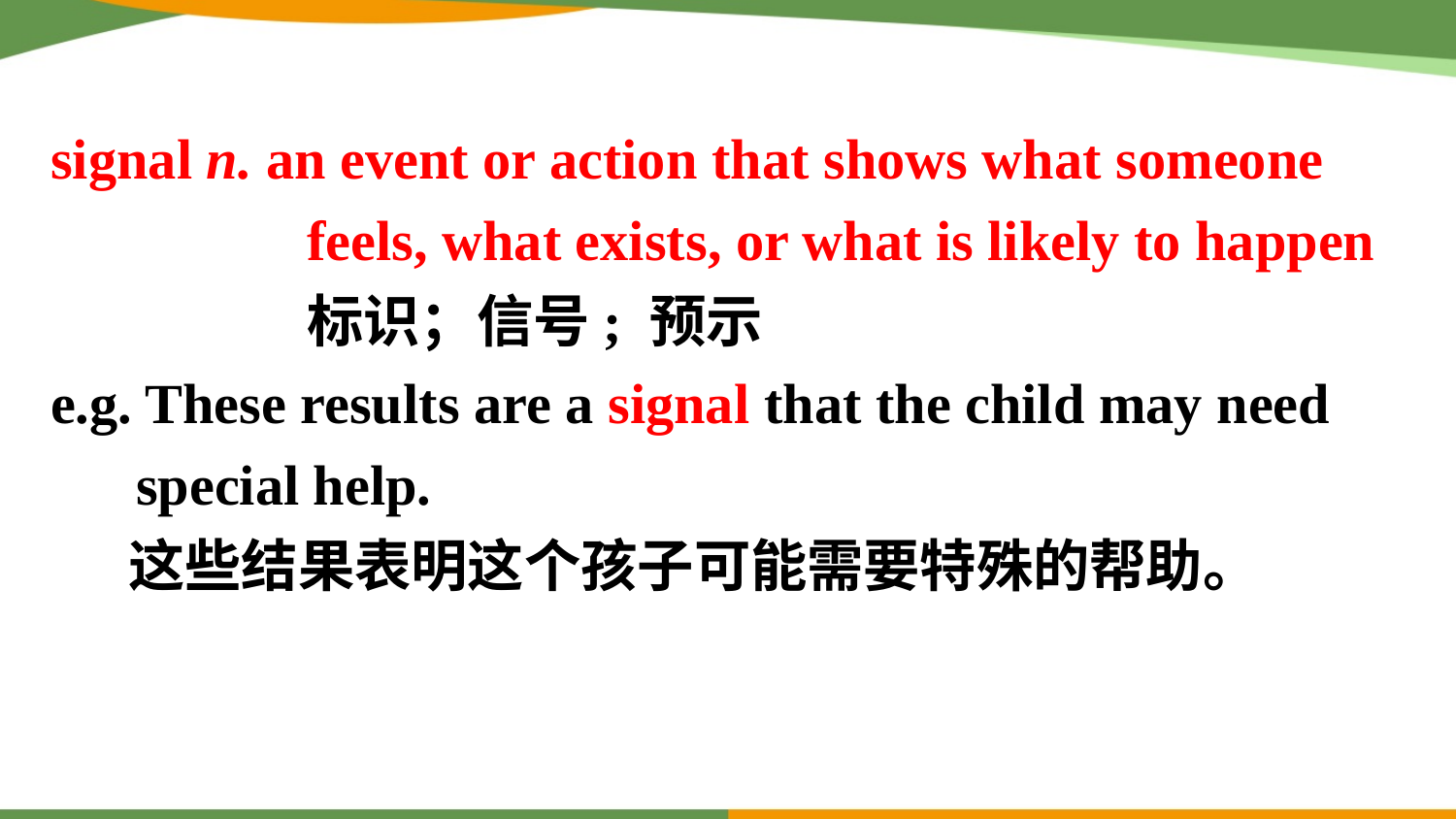

signal n. an event or action that shows what someone feels, what exists, or what is likely to happen  标识；信号; 预示
e.g. These results are a signal that the child may need special help.
     这些结果表明这个孩子可能需要特殊的帮助。